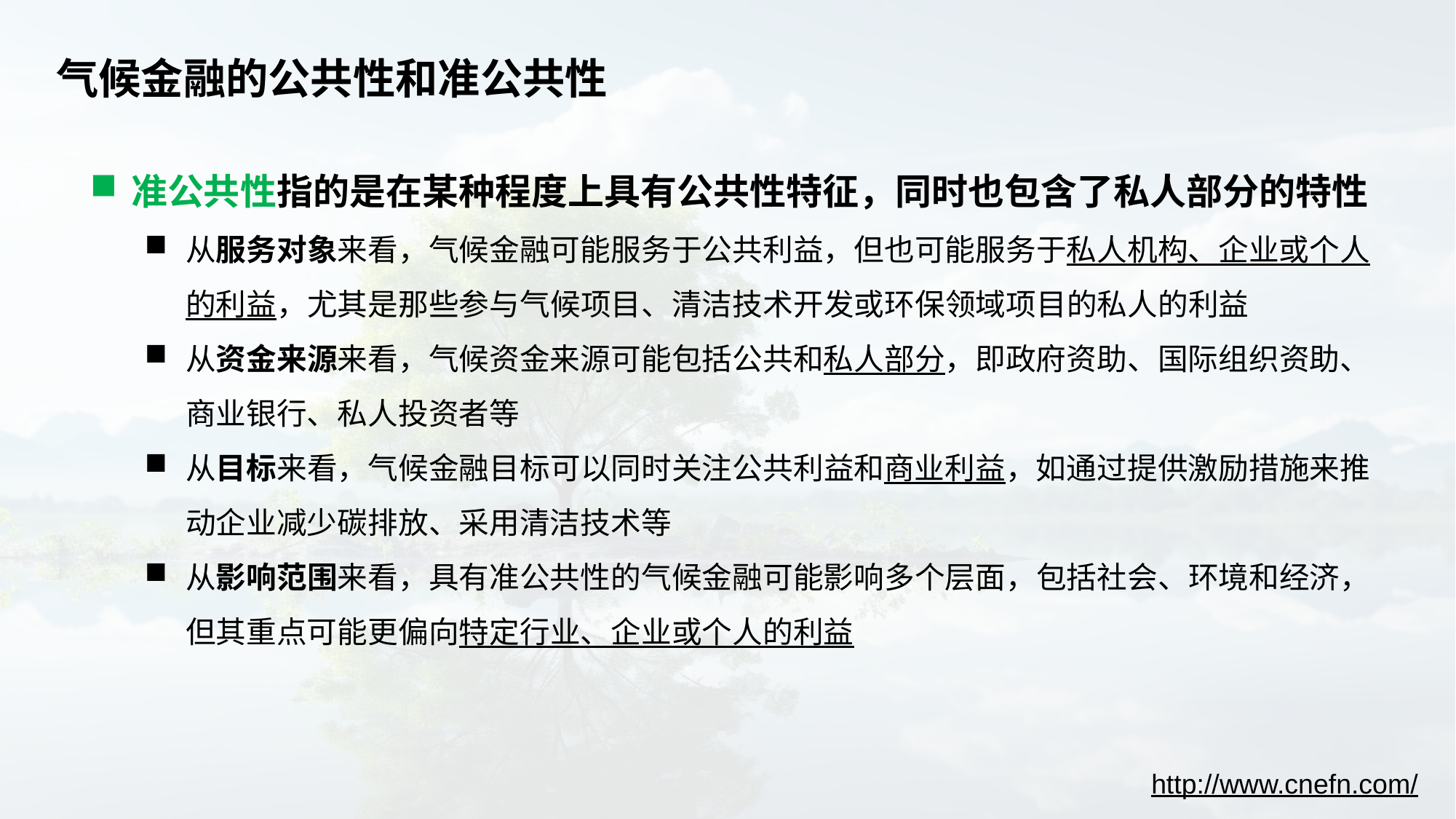

# 气候金融的公共性和准公共性
准公共性指的是在某种程度上具有公共性特征，同时也包含了私人部分的特性
从服务对象来看，气候金融可能服务于公共利益，但也可能服务于私人机构、企业或个人的利益，尤其是那些参与气候项目、清洁技术开发或环保领域项目的私人的利益
从资金来源来看，气候资金来源可能包括公共和私人部分，即政府资助、国际组织资助、商业银行、私人投资者等
从目标来看，气候金融目标可以同时关注公共利益和商业利益，如通过提供激励措施来推动企业减少碳排放、采用清洁技术等
从影响范围来看，具有准公共性的气候金融可能影响多个层面，包括社会、环境和经济，但其重点可能更偏向特定行业、企业或个人的利益